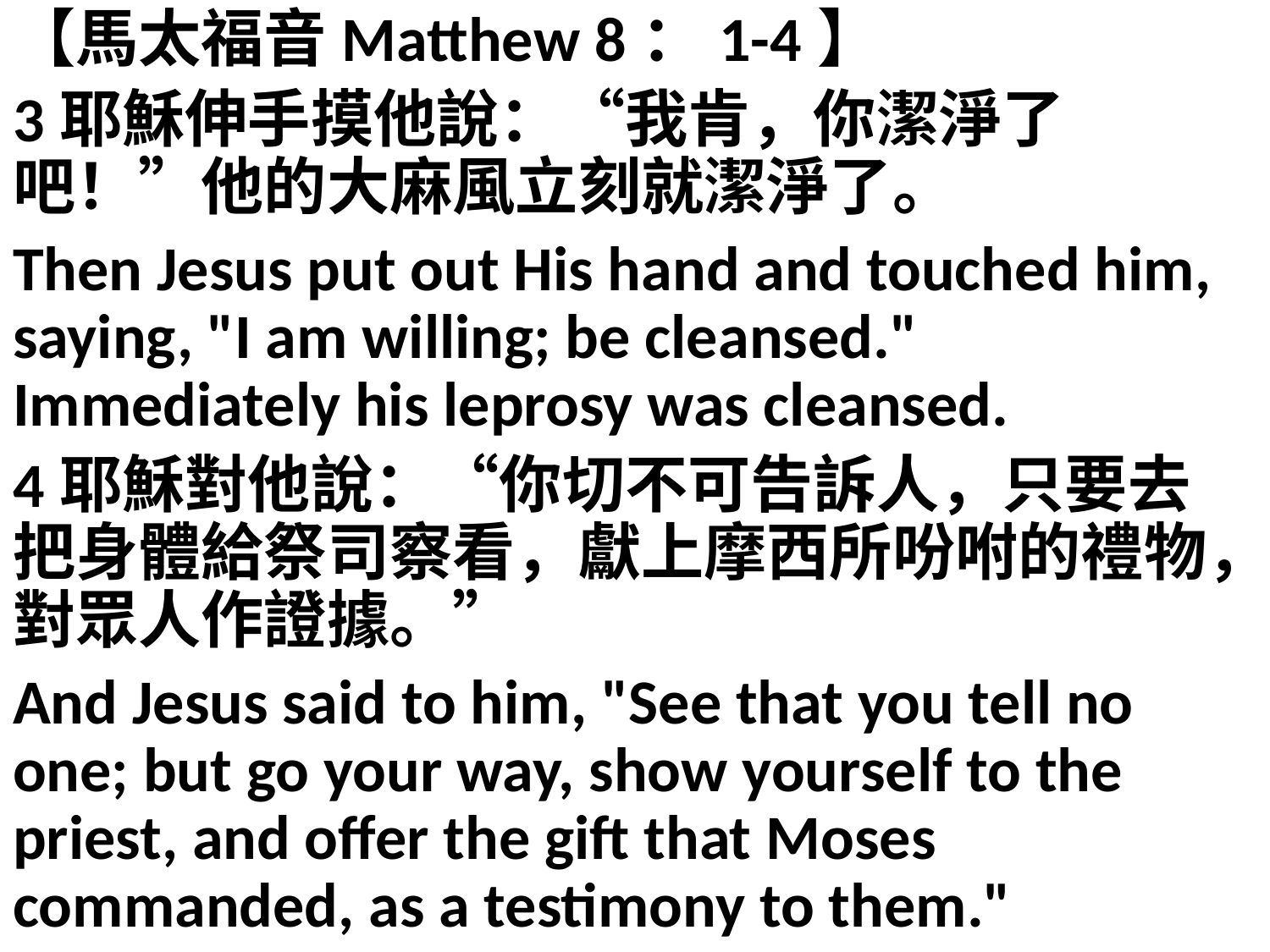

【馬太福音Matthew 8：1-4】
3耶穌伸手摸他說：“我肯，你潔淨了吧！”他的大麻風立刻就潔淨了。
Then Jesus put out His hand and touched him, saying, "I am willing; be cleansed." Immediately his leprosy was cleansed.
4耶穌對他說：“你切不可告訴人，只要去把身體給祭司察看，獻上摩西所吩咐的禮物，對眾人作證據。”
And Jesus said to him, "See that you tell no one; but go your way, show yourself to the priest, and offer the gift that Moses commanded, as a testimony to them."